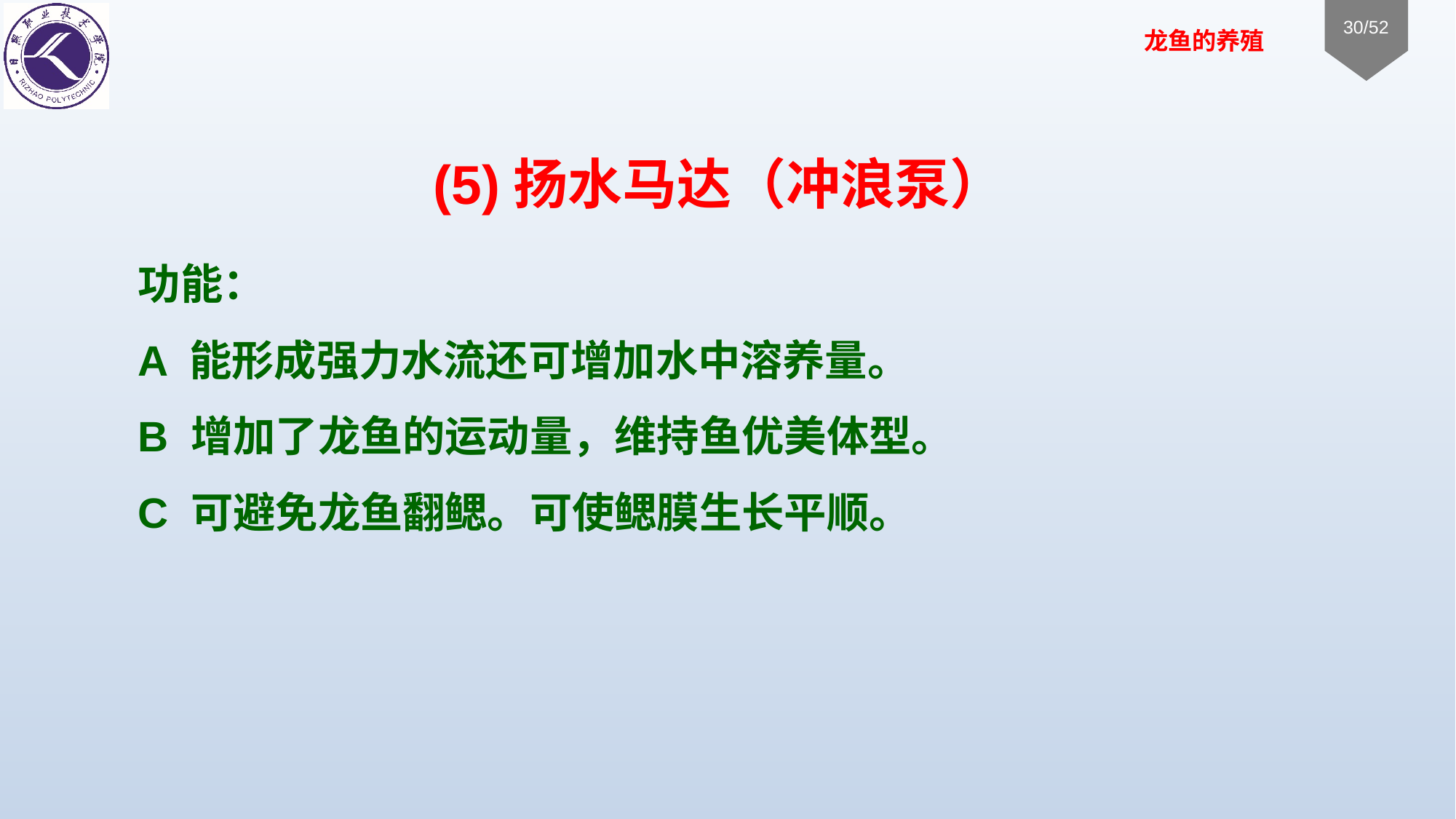

# (5)扬水马达（冲浪泵）
功能：
A 能形成强力水流还可增加水中溶养量。
B 增加了龙鱼的运动量，维持鱼优美体型。
C 可避免龙鱼翻鳃。可使鳃膜生长平顺。